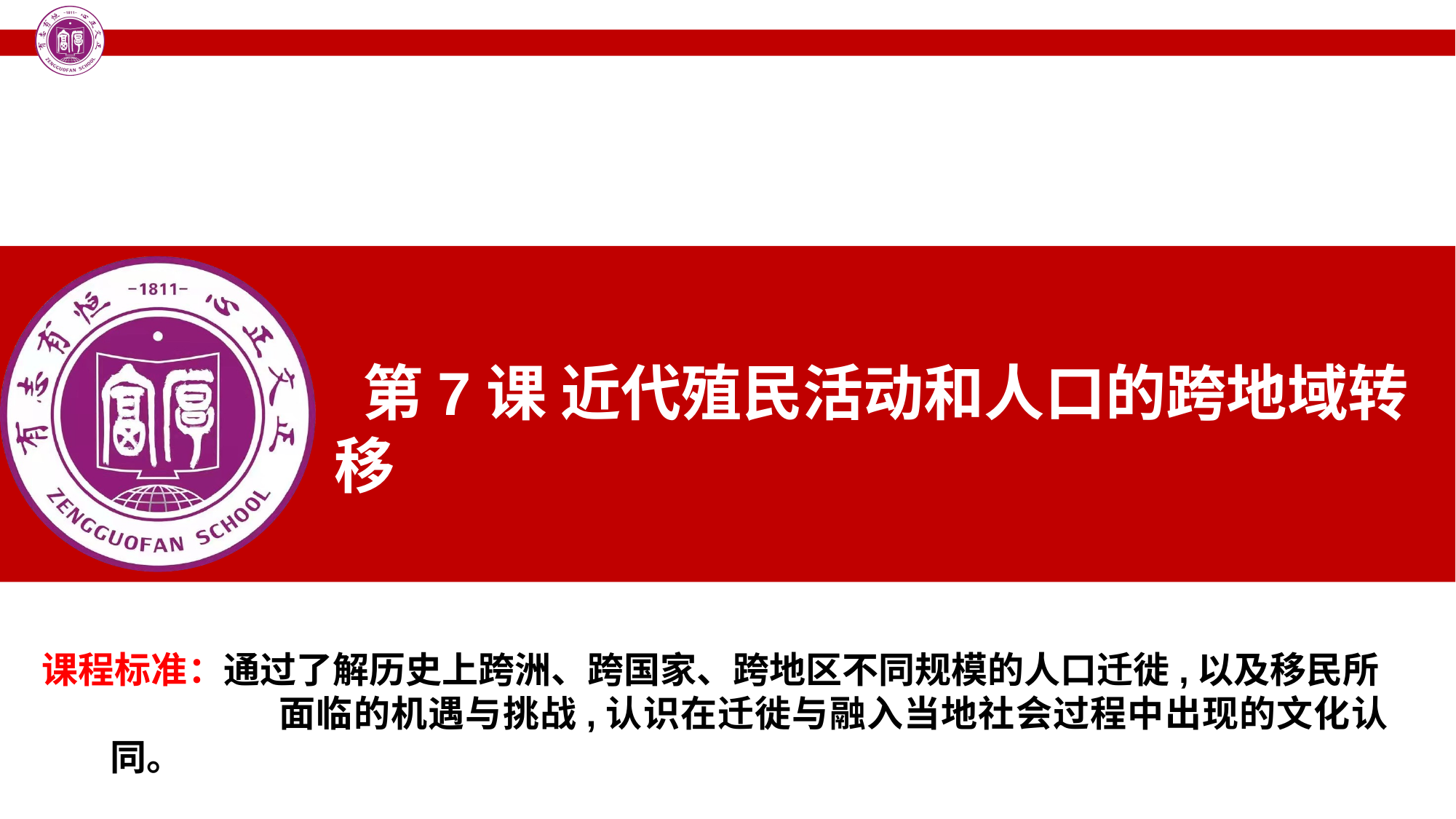

第7课 近代殖民活动和人口的跨地域转移
课程标准：通过了解历史上跨洲、跨国家、跨地区不同规模的人口迁徙,以及移民所
                         面临的机遇与挑战,认识在迁徙与融入当地社会过程中出现的文化认同。